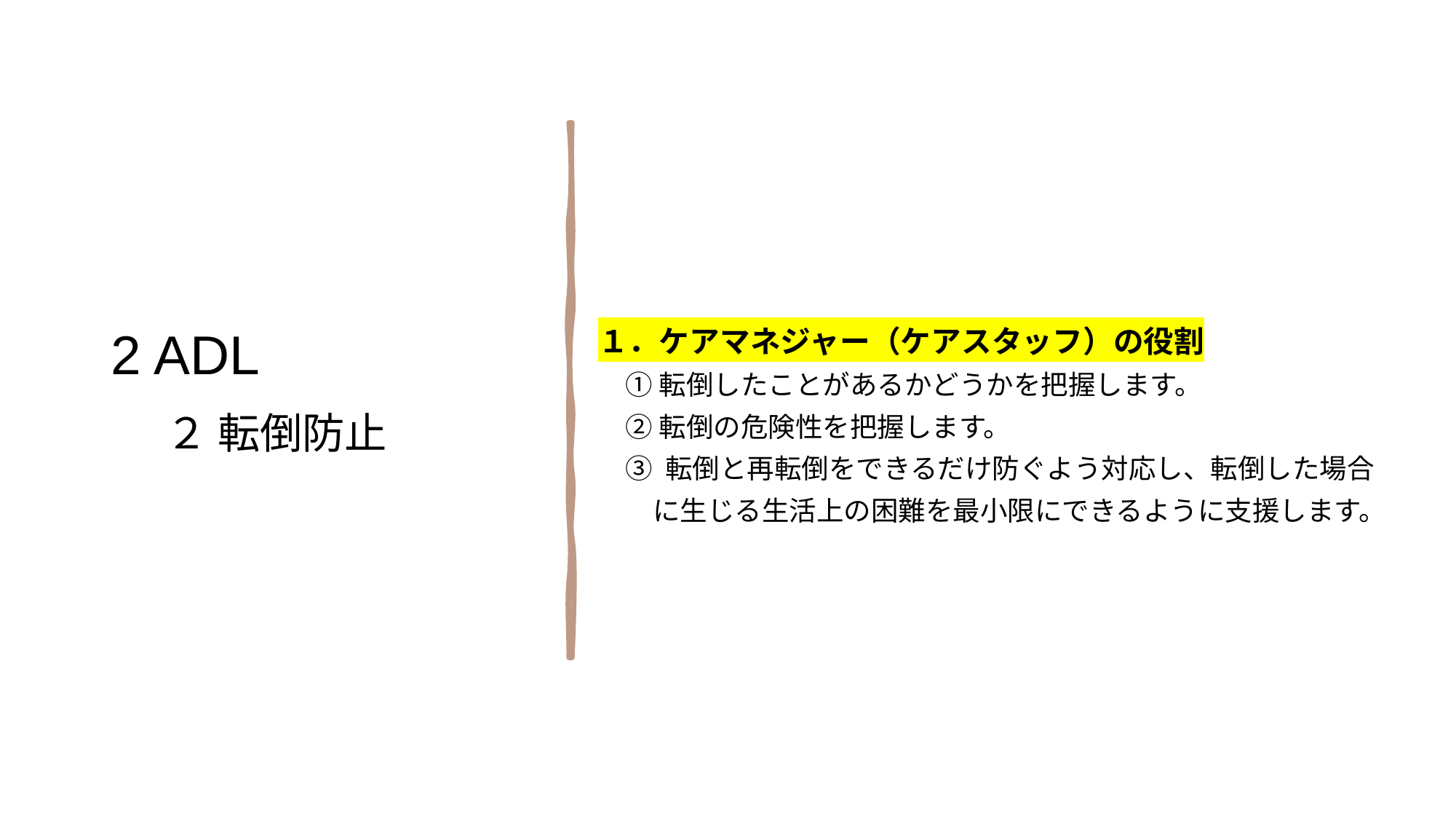

2 ADL
　２ 転倒防止
１．ケアマネジャー（ケアスタッフ）の役割
　① 転倒したことがあるかどうかを把握します。
　② 転倒の危険性を把握します。
　③  転倒と再転倒をできるだけ防ぐよう対応し、転倒した場合
　　に生じる生活上の困難を最小限にできるように支援します。